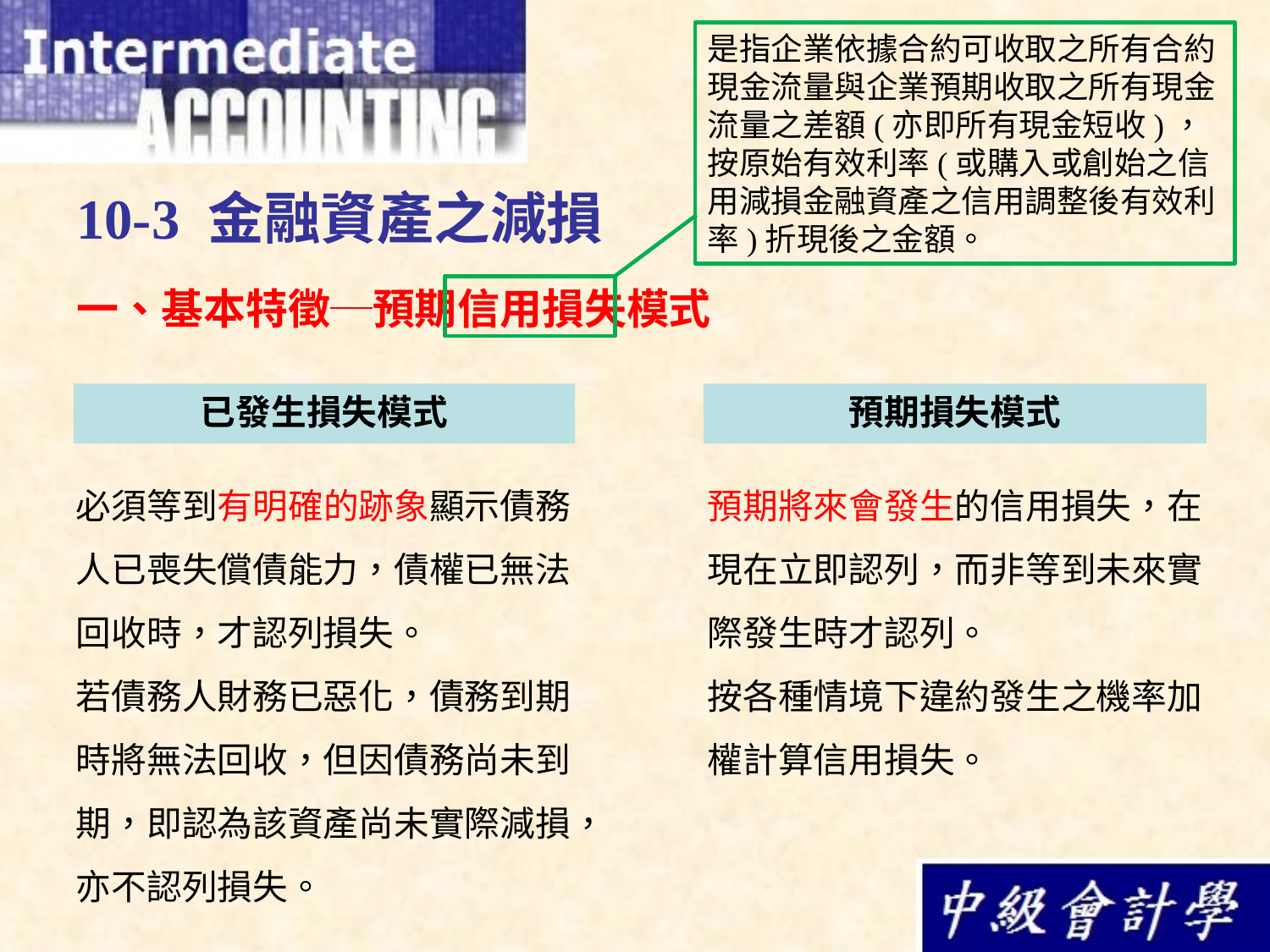

是指企業依據合約可收取之所有合約現金流量與企業預期收取之所有現金流量之差額(亦即所有現金短收)，按原始有效利率(或購入或創始之信用減損金融資產之信用調整後有效利率)折現後之金額。
# 10-3 金融資產之減損
一、基本特徵─預期信用損失模式

已發生損失模式
預期損失模式
必須等到有明確的跡象顯示債務人已喪失償債能力，債權已無法回收時，才認列損失。
若債務人財務已惡化，債務到期時將無法回收，但因債務尚未到期，即認為該資產尚未實際減損，亦不認列損失。
預期將來會發生的信用損失，在現在立即認列，而非等到未來實際發生時才認列。
按各種情境下違約發生之機率加權計算信用損失。